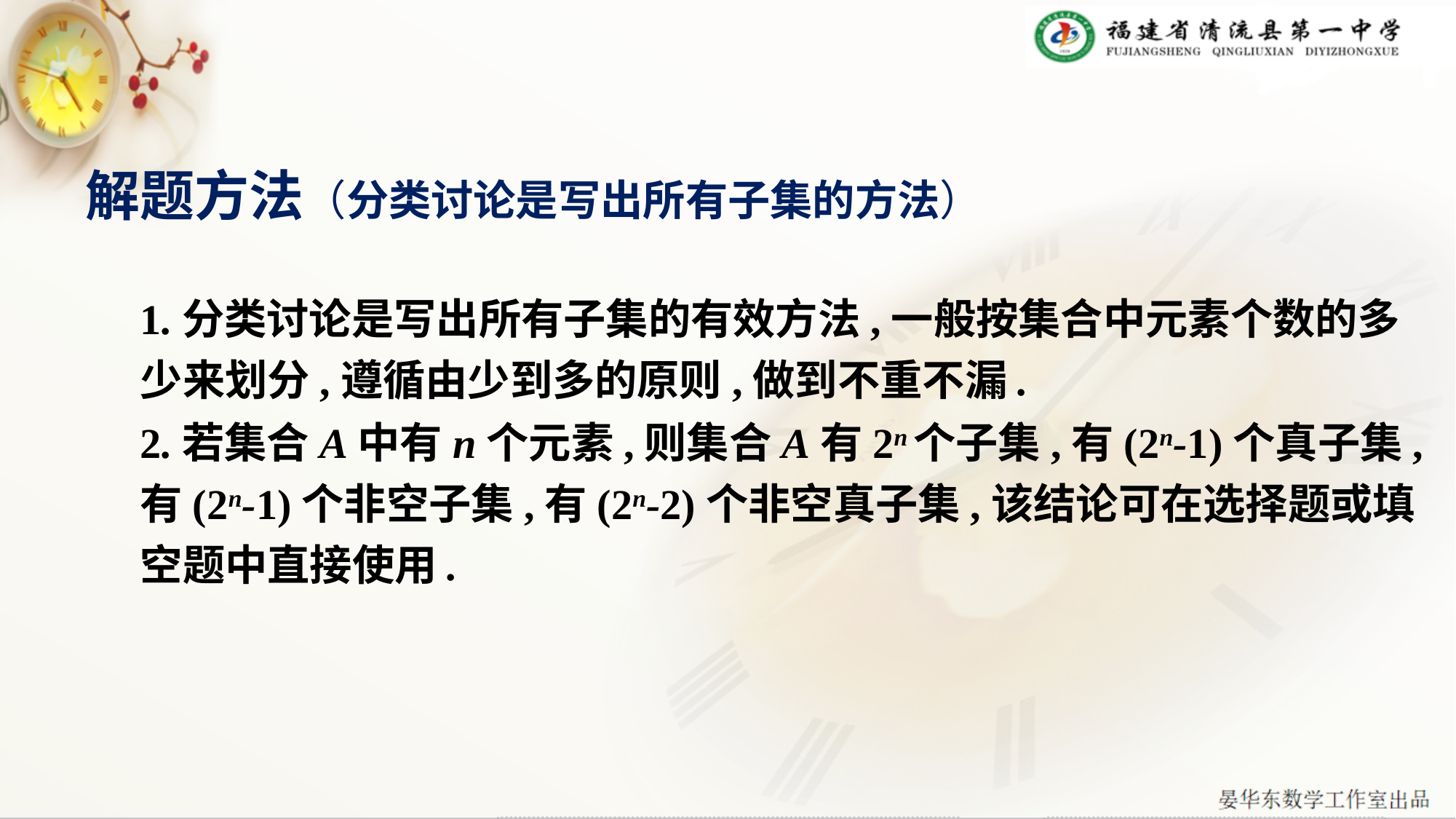

#
解题方法（分类讨论是写出所有子集的方法）

1.分类讨论是写出所有子集的有效方法,一般按集合中元素个数的多少来划分,遵循由少到多的原则,做到不重不漏.
2.若集合A中有n个元素,则集合A有2n个子集,有(2n-1)个真子集,有(2n-1)个非空子集,有(2n-2)个非空真子集,该结论可在选择题或填空题中直接使用.